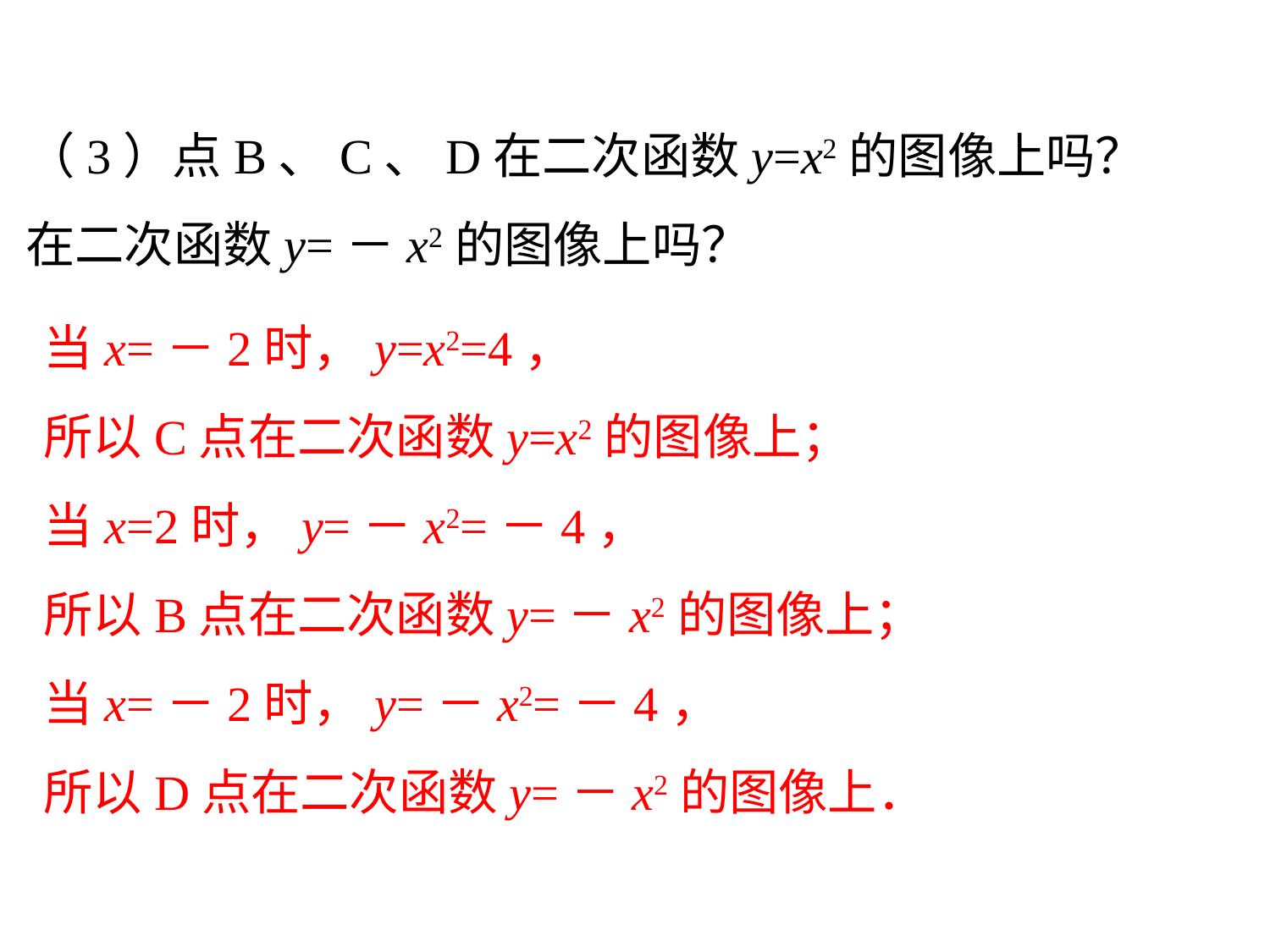

（3）点B、C、D在二次函数y=x2的图像上吗？在二次函数y=－x2的图像上吗？
当x=－2时，y=x2=4，
所以C点在二次函数y=x2的图像上；
当x=2时，y=－x2=－4，
所以B点在二次函数y=－x2的图像上；
当x=－2时，y=－x2=－4，
所以D点在二次函数y=－x2的图像上．